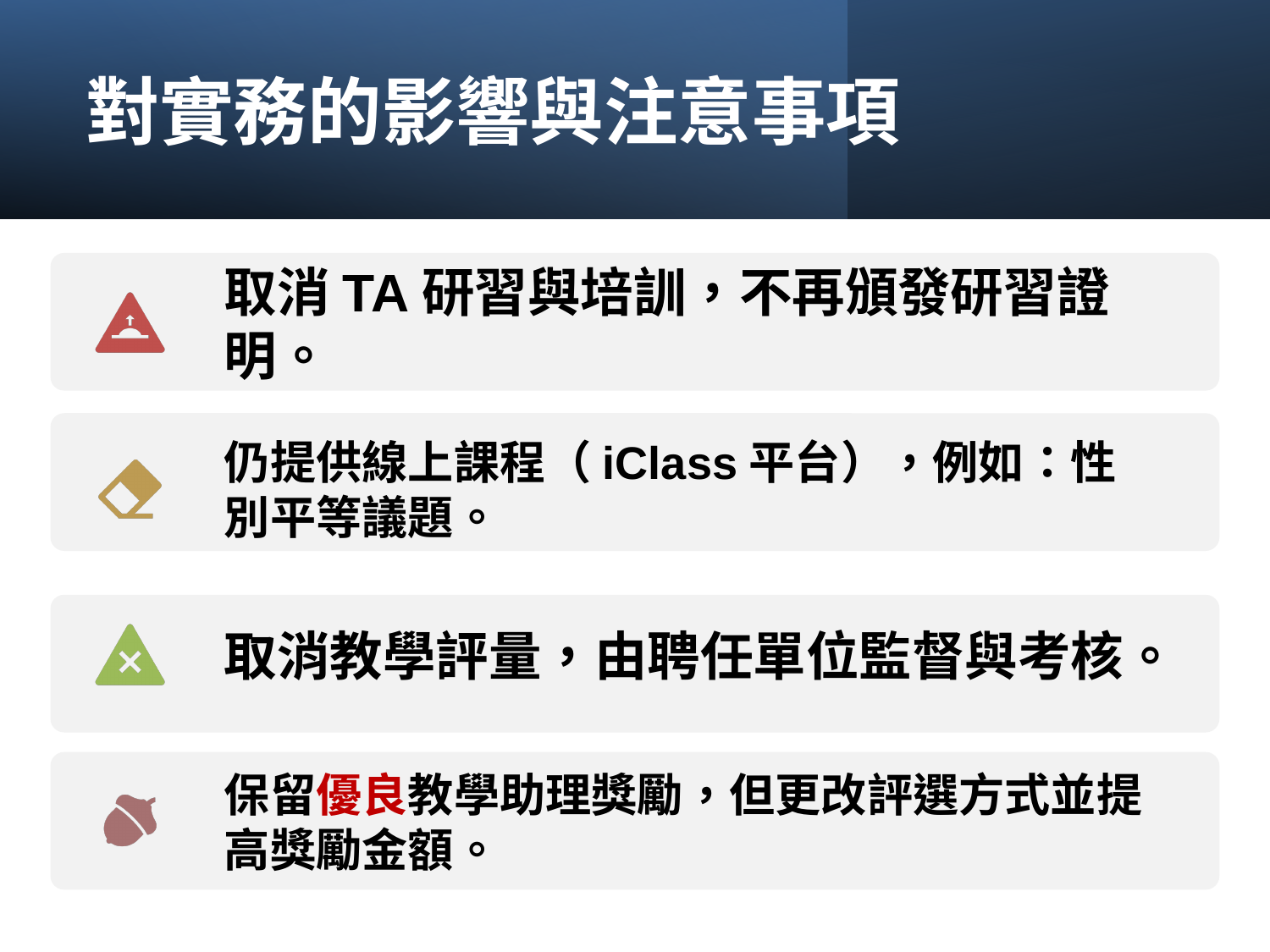

# 對實務的影響與注意事項
取消TA研習與培訓，不再頒發研習證明。
仍提供線上課程（iClass平台），例如：性別平等議題。
取消教學評量，由聘任單位監督與考核。
保留優良教學助理獎勵，但更改評選方式並提高獎勵金額。